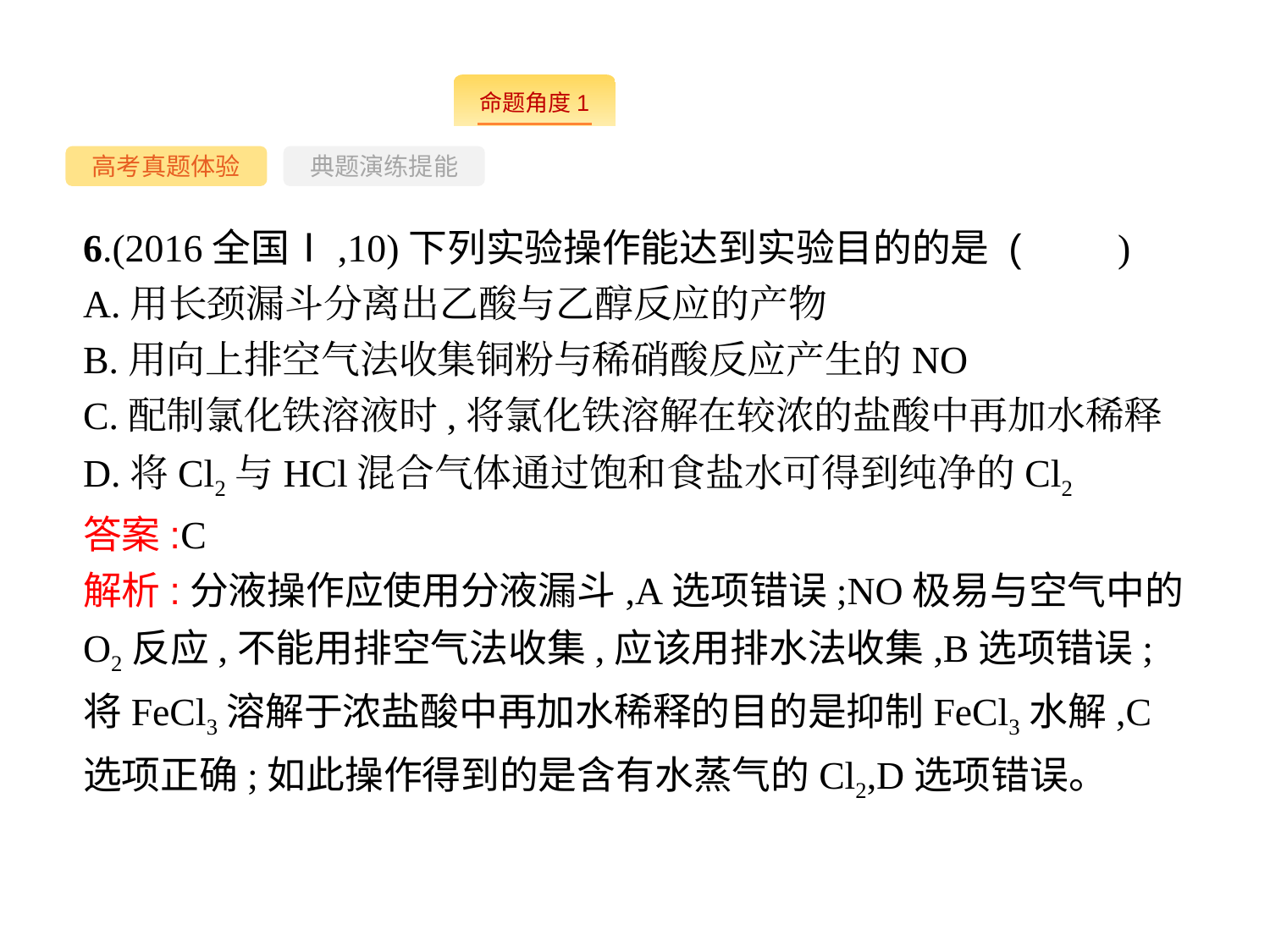

-11-
高考真题体验
典题演练提能
6.(2016全国Ⅰ,10)下列实验操作能达到实验目的的是 (　　)
A.用长颈漏斗分离出乙酸与乙醇反应的产物
B.用向上排空气法收集铜粉与稀硝酸反应产生的NO
C.配制氯化铁溶液时,将氯化铁溶解在较浓的盐酸中再加水稀释
D.将Cl2与HCl混合气体通过饱和食盐水可得到纯净的Cl2
答案:C
解析:分液操作应使用分液漏斗,A选项错误;NO极易与空气中的O2反应,不能用排空气法收集,应该用排水法收集,B选项错误;将FeCl3溶解于浓盐酸中再加水稀释的目的是抑制FeCl3水解,C选项正确;如此操作得到的是含有水蒸气的Cl2,D选项错误。